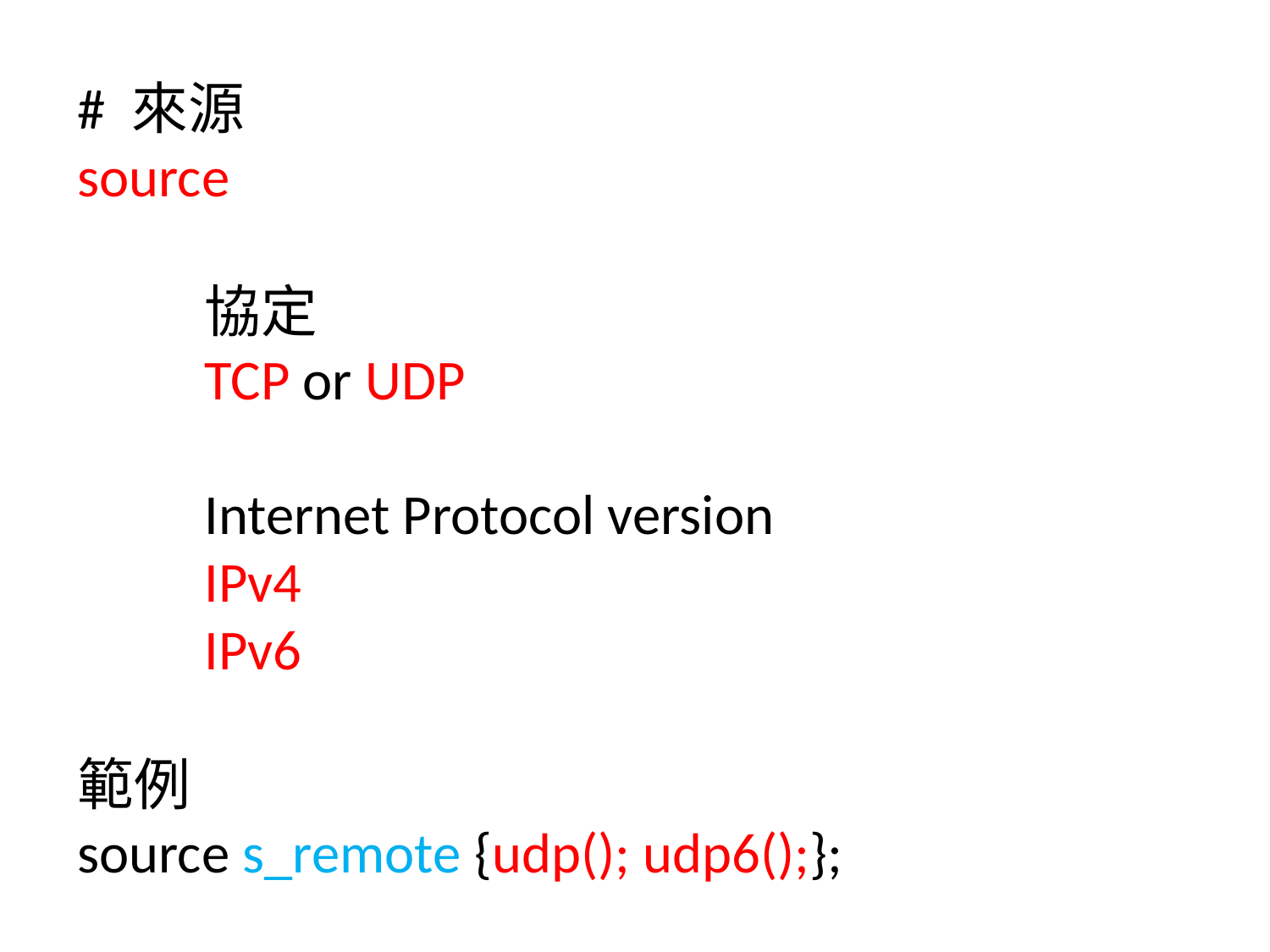

# 來源
source

	協定
	TCP or UDP

	Internet Protocol version
	IPv4
	IPv6

範例
source s_remote {udp(); udp6();};